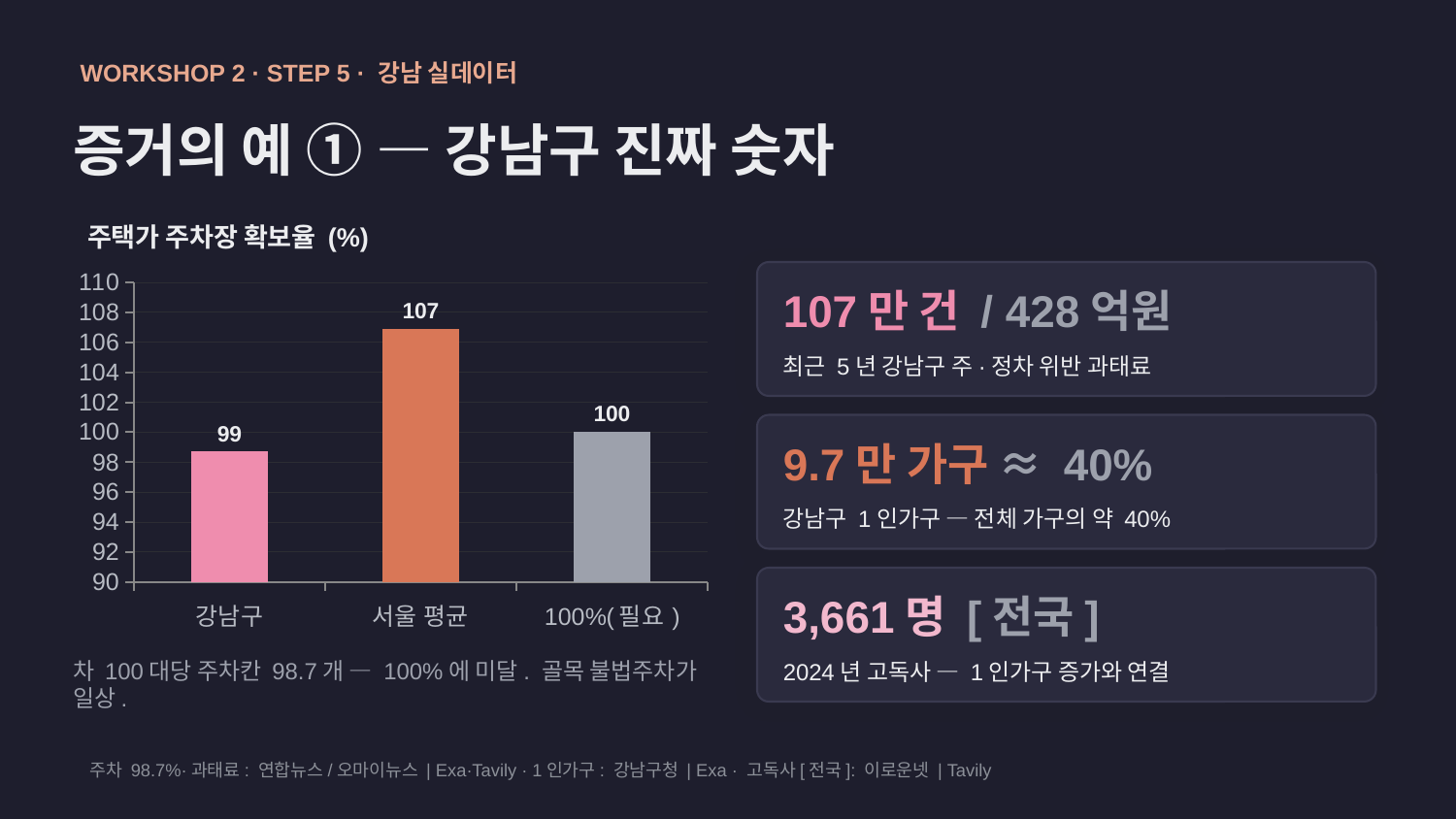

WORKSHOP 2 · STEP 5 · 강남 실데이터
증거의 예 ① — 강남구 진짜 숫자
주택가 주차장 확보율 (%)

### Chart

| Category | 확보율 |
|---|---|
| 강남구 | 98.7 |
| 서울 평균 | 106.9 |
| 100%(필요) | 100.0 |
107만 건 / 428억원
최근 5년 강남구 주·정차 위반 과태료

9.7만 가구 ≈ 40%
강남구 1인가구 — 전체 가구의 약 40%

3,661명 [전국]
차 100대당 주차칸 98.7개 — 100%에 미달. 골목 불법주차가 일상.
2024년 고독사 — 1인가구 증가와 연결
주차 98.7%·과태료: 연합뉴스/오마이뉴스 | Exa·Tavily · 1인가구: 강남구청 | Exa · 고독사[전국]: 이로운넷 | Tavily